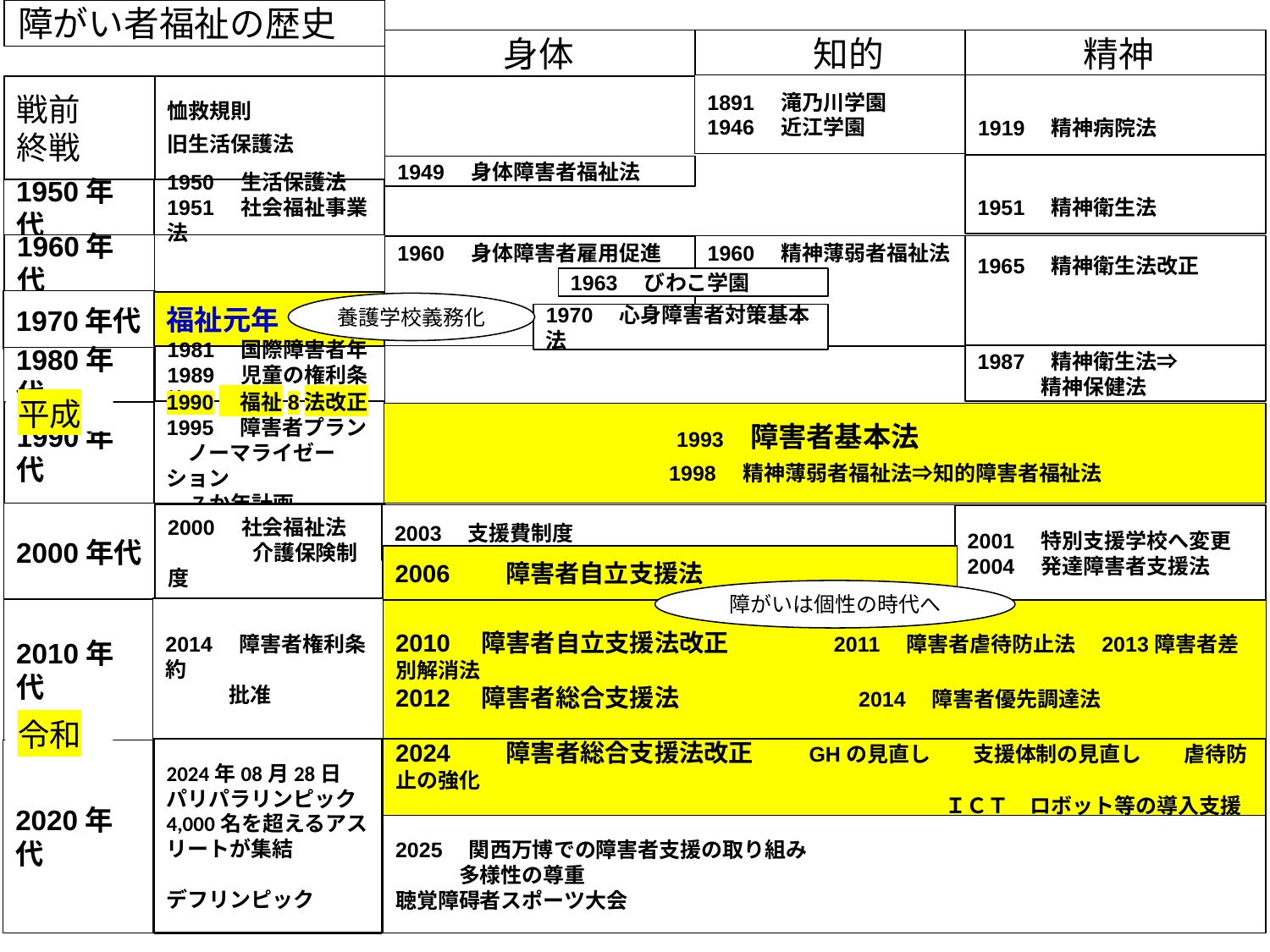

障がい者福祉の歴史ｙ
　　　身体ｙ
　　　知的ｙ
　　　精神ｙ
1891　滝乃川学園
1946　近江学園

1919　精神病院法
戦前
終戦
恤救規則
旧生活保護法ｙ

1951　精神衛生法
1949　身体障害者福祉法
1950年代
1950　生活保護法
1951　社会福祉事業法
1960年代

1965　精神衛生法改正

1960　精神薄弱者福祉法

1960　身体障害者雇用促進

1963　びわこ学園

1970年代
福祉元年
養護学校義務化

1970　心身障害者対策基本法

1987　精神衛生法⇒
　　　精神保健法
1981　国際障害者年
1989　児童の権利条約
1980年代
平成
1990　福祉8法改正
1995　障害者プラン
　ノーマライゼーション
　7か年計画
1990年代
　　　　　　　　　　　　　1993　障害者基本法
　　　　　　　　　　1998　精神薄弱者福祉法⇒知的障害者福祉法
2000年代
2000　社会福祉法
　　　　介護保険制度
2003　支援費制度
2001　特別支援学校へ変更
2004　発達障害者支援法
2006　　障害者自立支援法
障がいは個性の時代へ
2014　障害者権利条約
　　　批准
2010年代
2010　障害者自立支援法改正　　　　2011　障害者虐待防止法　2013障害者差別解消法
2012　障害者総合支援法　　　　　　　2014　障害者優先調達法
令和
2024年08月28日
パリパラリンピック
4,000名を超えるアスリートが集結

デフリンピック
2024　　障害者総合支援法改正　　GHの見直し　　支援体制の見直し　　虐待防止の強化
　　　　　　　　　　　　　　　　　　　　　　　　　　ＩＣＴ　ロボット等の導入支援
2020年代
2025　関西万博での障害者支援の取り組み
　　　多様性の尊重
聴覚障碍者スポーツ大会
2